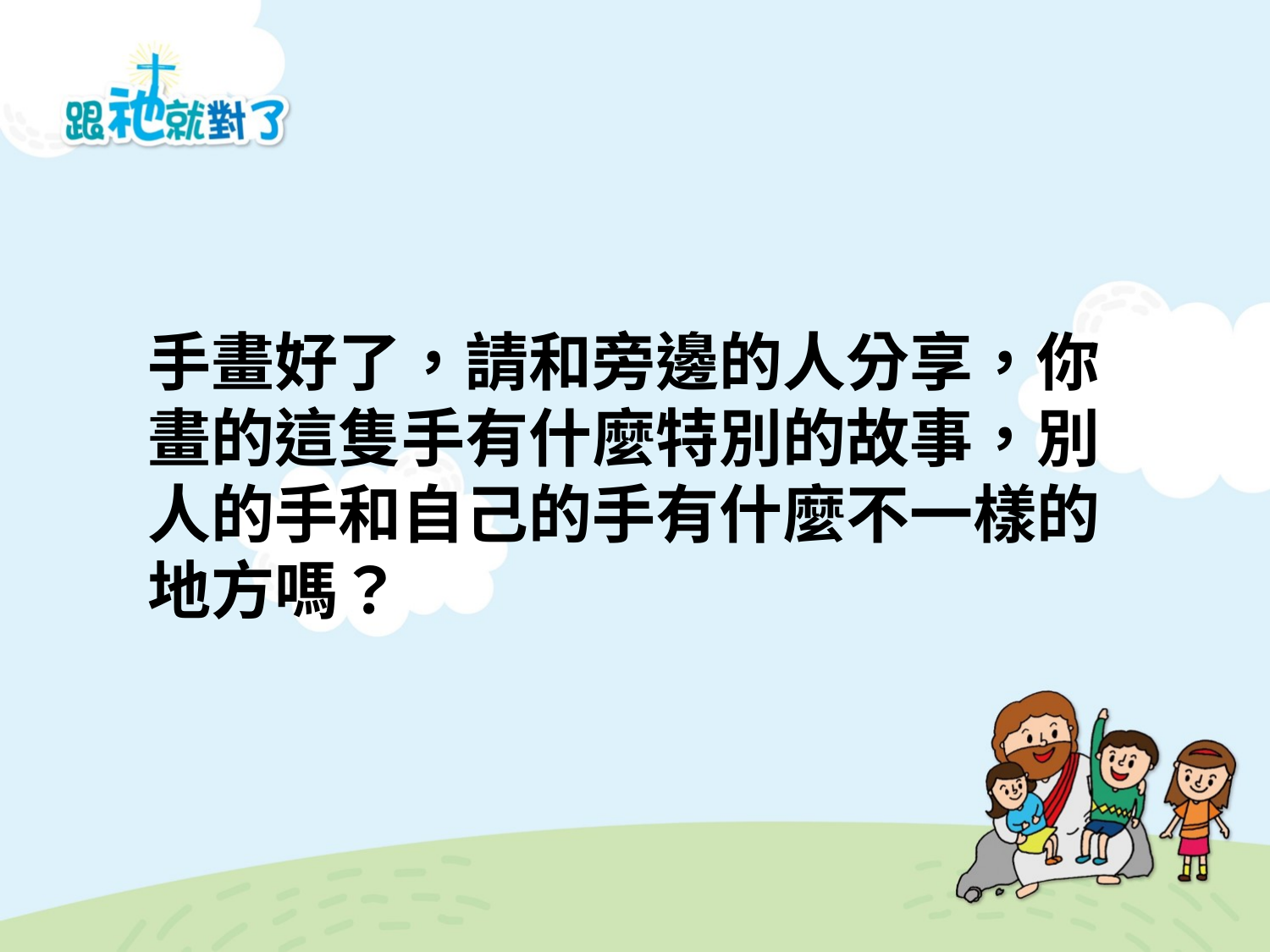

手畫好了，請和旁邊的人分享，你畫的這隻手有什麼特別的故事，別人的手和自己的手有什麼不一樣的地方嗎？